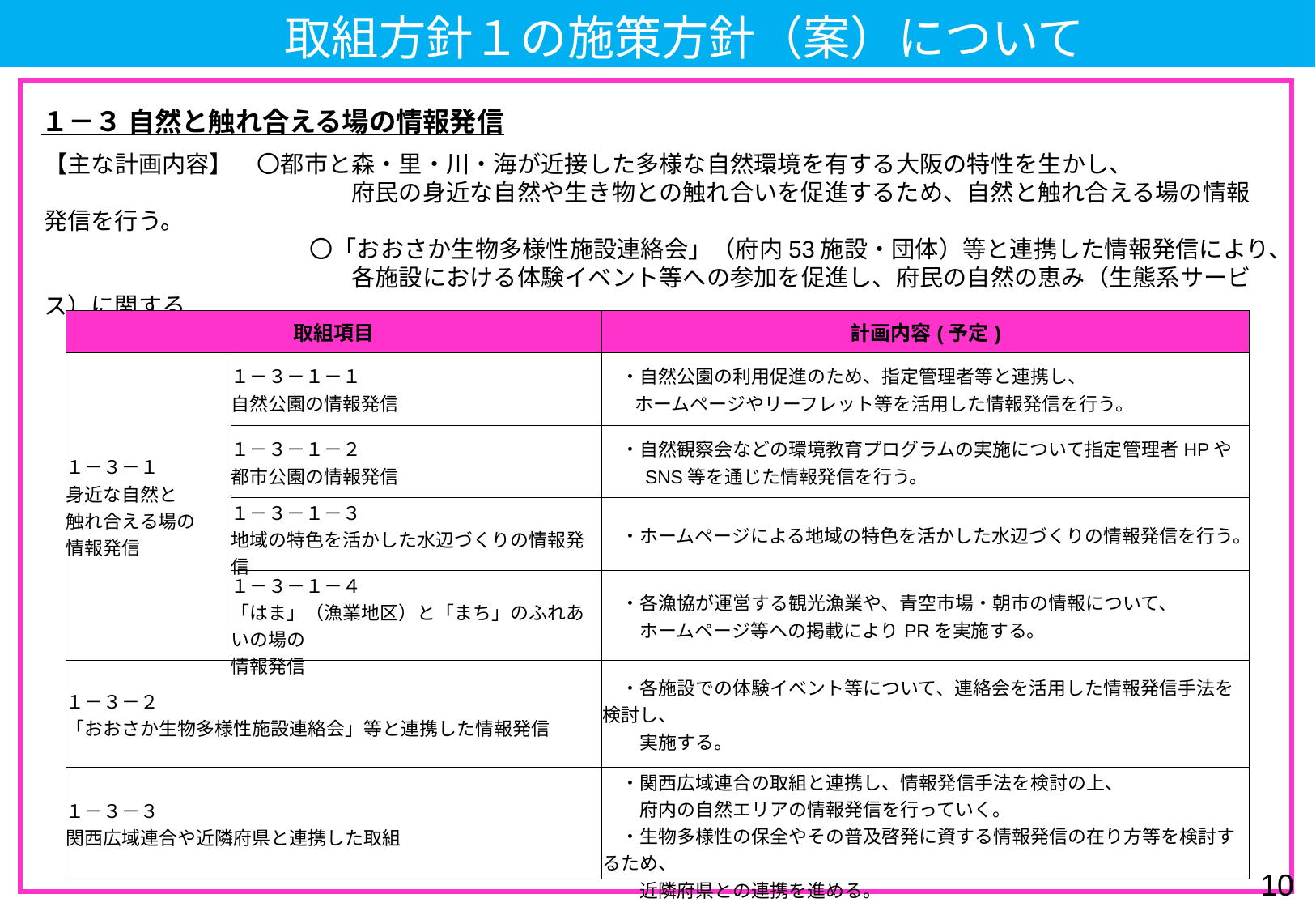

取組方針１の施策方針（案）について

１－３ 自然と触れ合える場の情報発信
【主な計画内容】　〇都市と森・里・川・海が近接した多様な自然環境を有する大阪の特性を生かし、
　　　　　　　　　　　　　府民の身近な自然や生き物との触れ合いを促進するため、自然と触れ合える場の情報発信を行う。
　　　　　　　　　　　 〇「おおさか生物多様性施設連絡会」（府内53施設・団体）等と連携した情報発信により、
　　　　　　　　　　　　　各施設における体験イベント等への参加を促進し、府民の自然の恵み（生態系サービス）に関する
　　　　　　　　　　　　　意識醸成を図る。
| 取組項目 |  | 計画内容(予定) |
| --- | --- | --- |
| １－３－１ 身近な自然と 触れ合える場の 情報発信 | １－３－１－１ 自然公園の情報発信 | ・自然公園の利用促進のため、指定管理者等と連携し、 　ホームページやリーフレット等を活用した情報発信を行う。 |
|  | １－３－１－２ 都市公園の情報発信 | ・自然観察会などの環境教育プログラムの実施について指定管理者HPや 　　SNS等を通じた情報発信を行う。 |
|  | １－３－１－３ 地域の特色を活かした水辺づくりの情報発信 | ・ホームページによる地域の特色を活かした水辺づくりの情報発信を行う。 |
|  | １－３－１－４ 「はま」（漁業地区）と「まち」のふれあいの場の 情報発信 | ・各漁協が運営する観光漁業や、青空市場・朝市の情報について、 　　ホームページ等への掲載によりPRを実施する。 |
| １－３－２ 「おおさか生物多様性施設連絡会」等と連携した情報発信 |  | ・各施設での体験イベント等について、連絡会を活用した情報発信手法を検討し、 　　実施する。 |
| １－３－３ 関西広域連合や近隣府県と連携した取組 |  | ・関西広域連合の取組と連携し、情報発信手法を検討の上、 　　府内の自然エリアの情報発信を行っていく。 　・生物多様性の保全やその普及啓発に資する情報発信の在り方等を検討するため、 　　近隣府県との連携を進める。 |
10